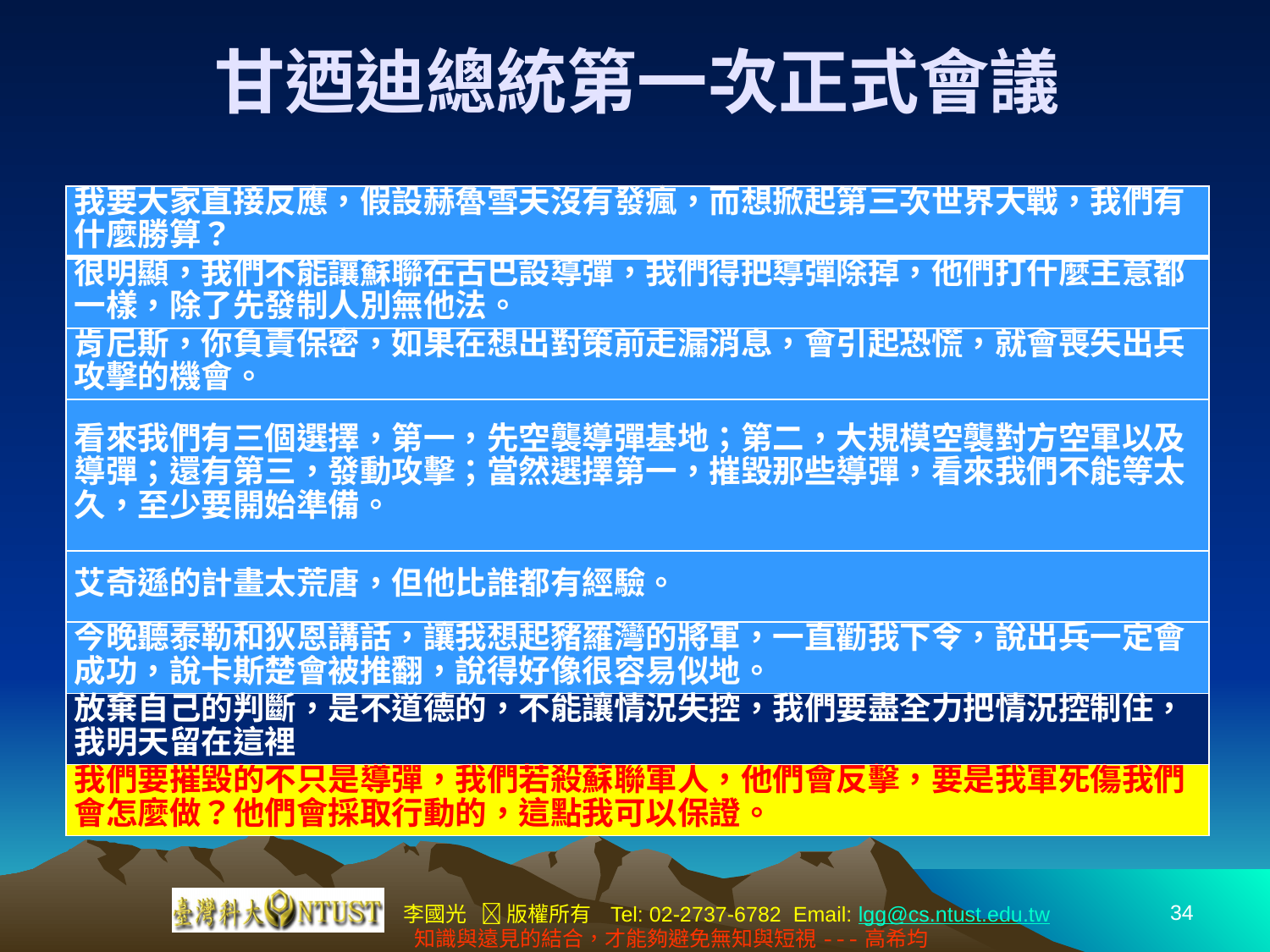

# 甘迺迪總統第一次正式會議
| 我要大家直接反應，假設赫魯雪夫沒有發瘋，而想掀起第三次世界大戰，我們有什麼勝算？ |
| --- |
| 很明顯，我們不能讓蘇聯在古巴設導彈，我們得把導彈除掉，他們打什麼主意都一樣，除了先發制人別無他法。 |
| 肯尼斯，你負責保密，如果在想出對策前走漏消息，會引起恐慌，就會喪失出兵攻擊的機會。 |
| 看來我們有三個選擇，第一，先空襲導彈基地；第二，大規模空襲對方空軍以及導彈；還有第三，發動攻擊；當然選擇第一，摧毀那些導彈，看來我們不能等太久，至少要開始準備。 |
| 艾奇遜的計畫太荒唐，但他比誰都有經驗。 |
| 今晚聽泰勒和狄恩講話，讓我想起豬羅灣的將軍，一直勸我下令，說出兵一定會成功，說卡斯楚會被推翻，說得好像很容易似地。 |
| 放棄自己的判斷，是不道德的，不能讓情況失控，我們要盡全力把情況控制住，我明天留在這裡 |
| 我們要摧毀的不只是導彈，我們若殺蘇聯軍人，他們會反擊，要是我軍死傷我們會怎麼做？他們會採取行動的，這點我可以保證。 |
34